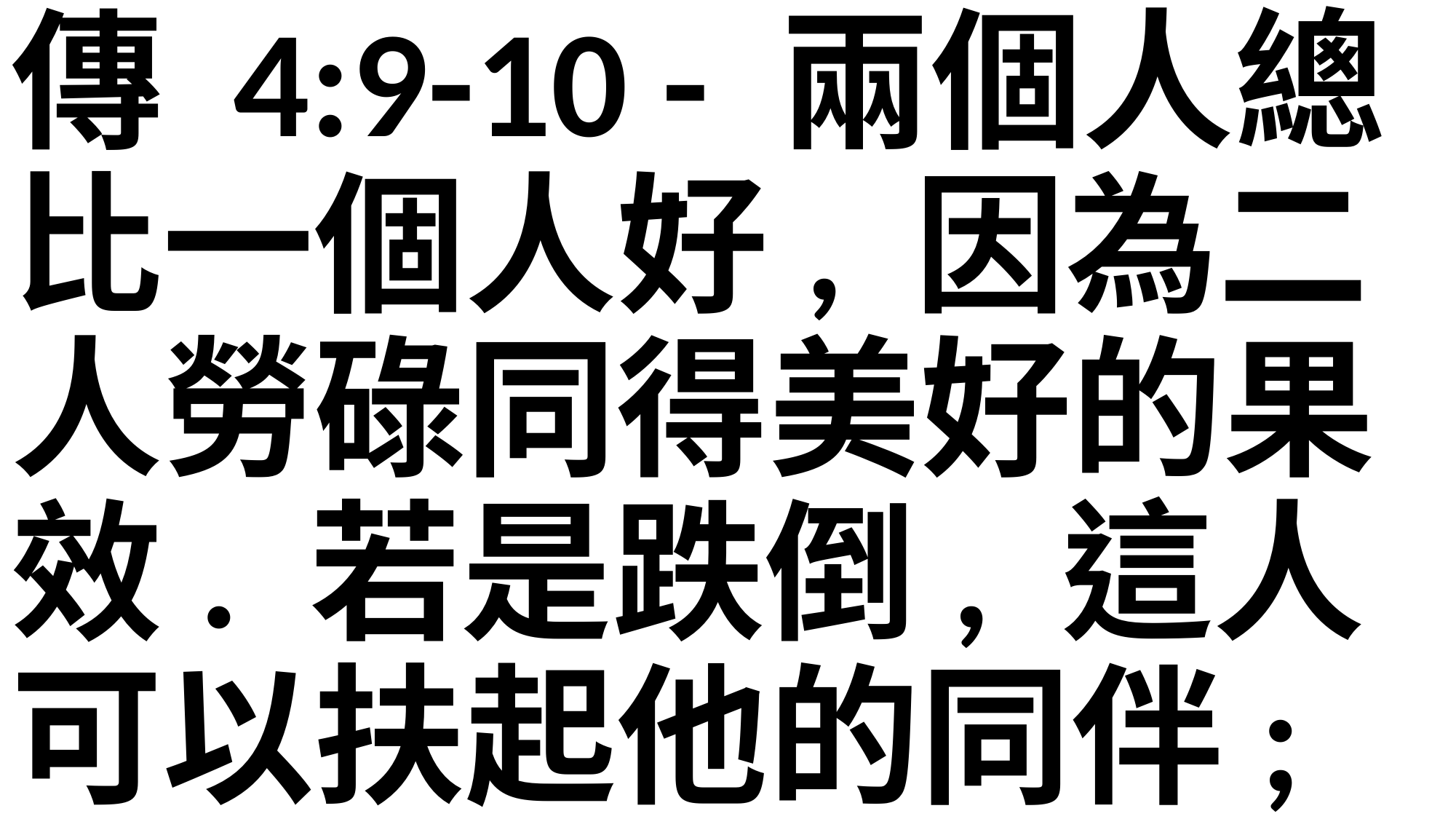

傳 4:9-10 - 兩個人總比一個人好, 因為二人勞碌同得美好的果效. 若是跌倒, 這人可以扶起他的同伴;

若是孤身跌倒, 沒有別人扶起他來, 這人就有禍了！